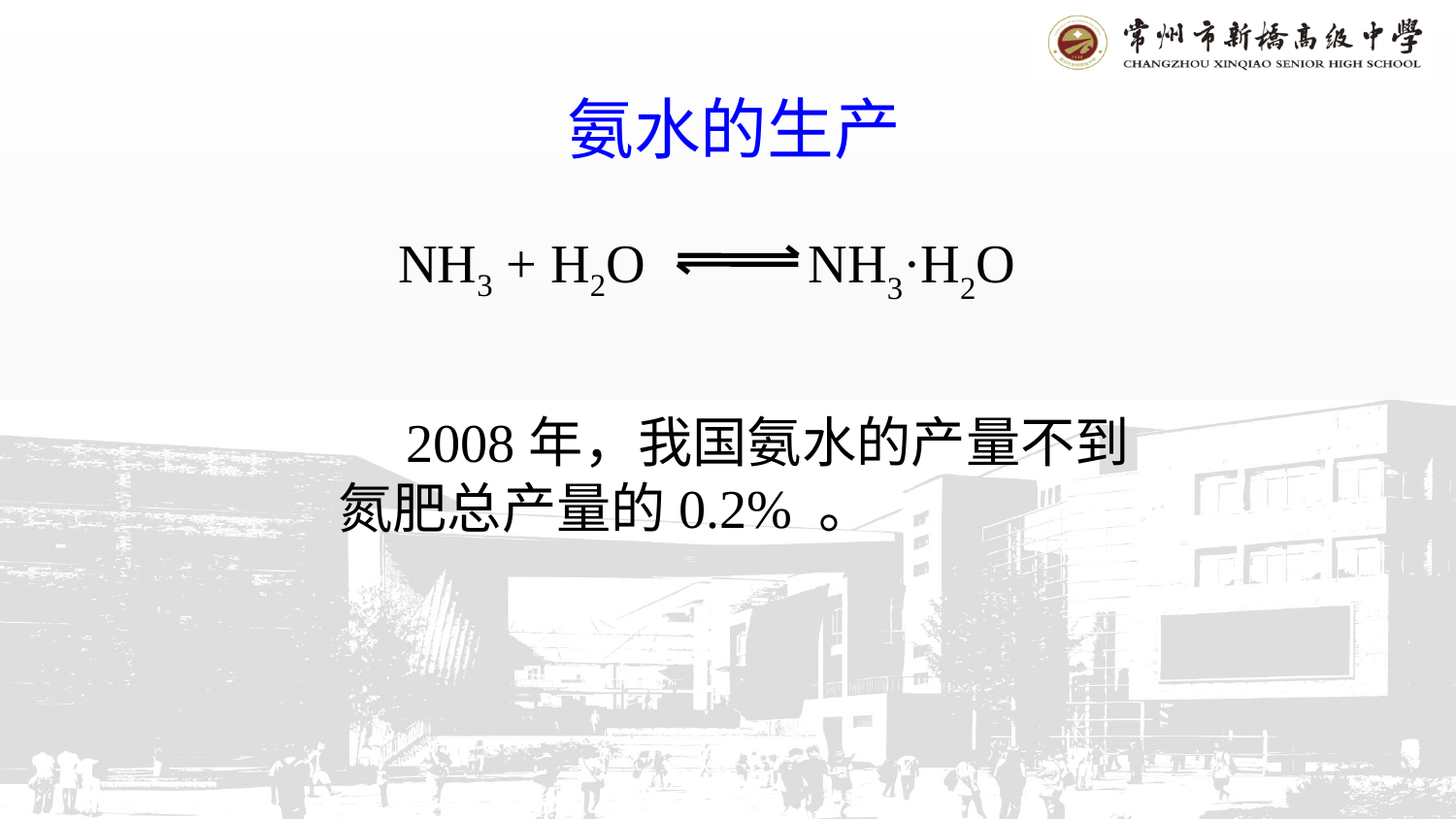

氨水的生产
NH3 + H2O            NH3·H2O

     2008年，我国氨水的产量不到氮肥总产量的0.2% 。